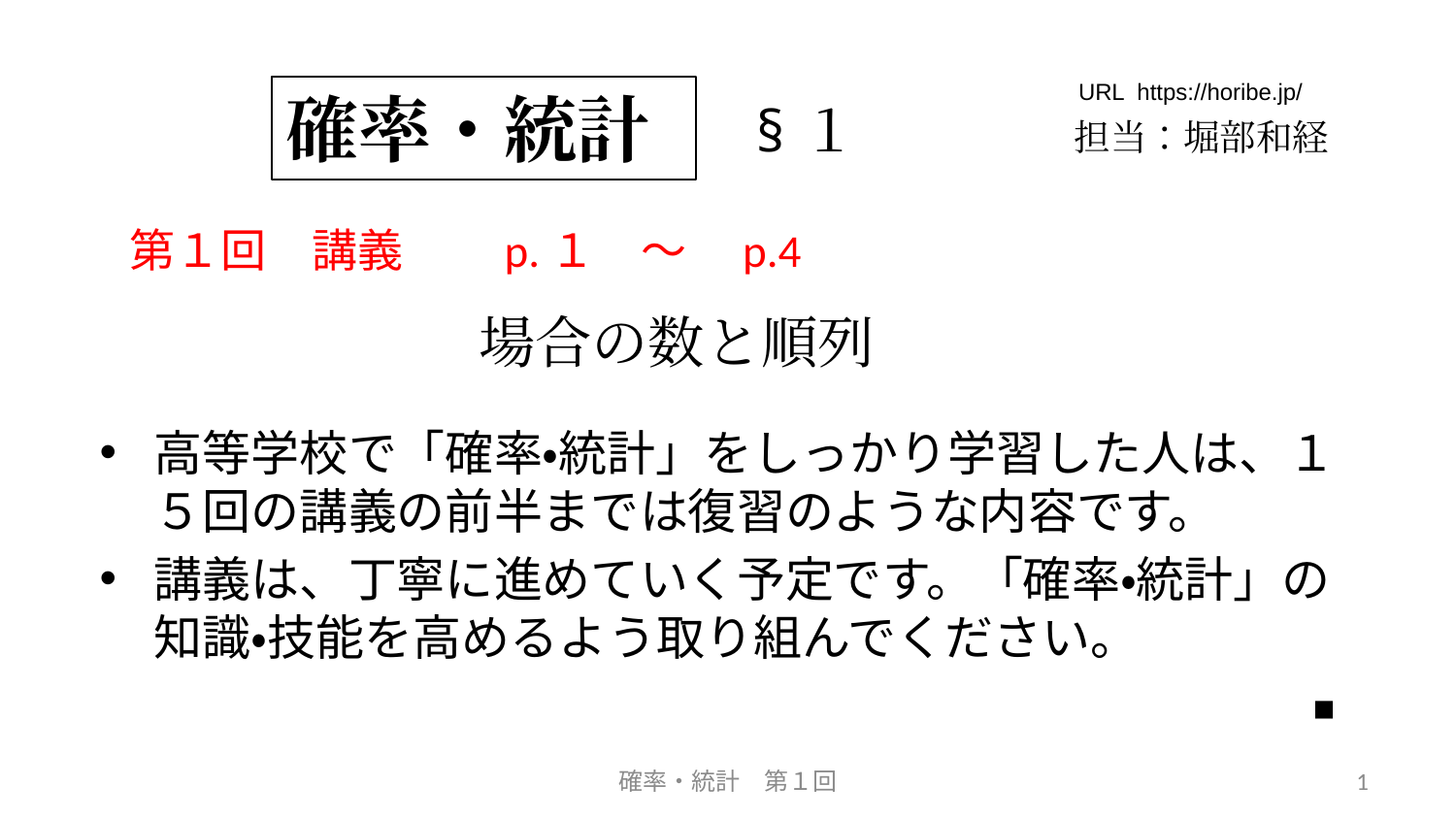

URL  https://horibe.jp/
確率・統計
§１
担当：堀部和経
第１回　講義　　p.１　～　p.4
場合の数と順列
高等学校で「確率・統計」をしっかり学習した人は、１５回の講義の前半までは復習のような内容です。
講義は、丁寧に進めていく予定です。「確率・統計」の知識・技能を高めるよう取り組んでください。

■

確率・統計　第１回
1